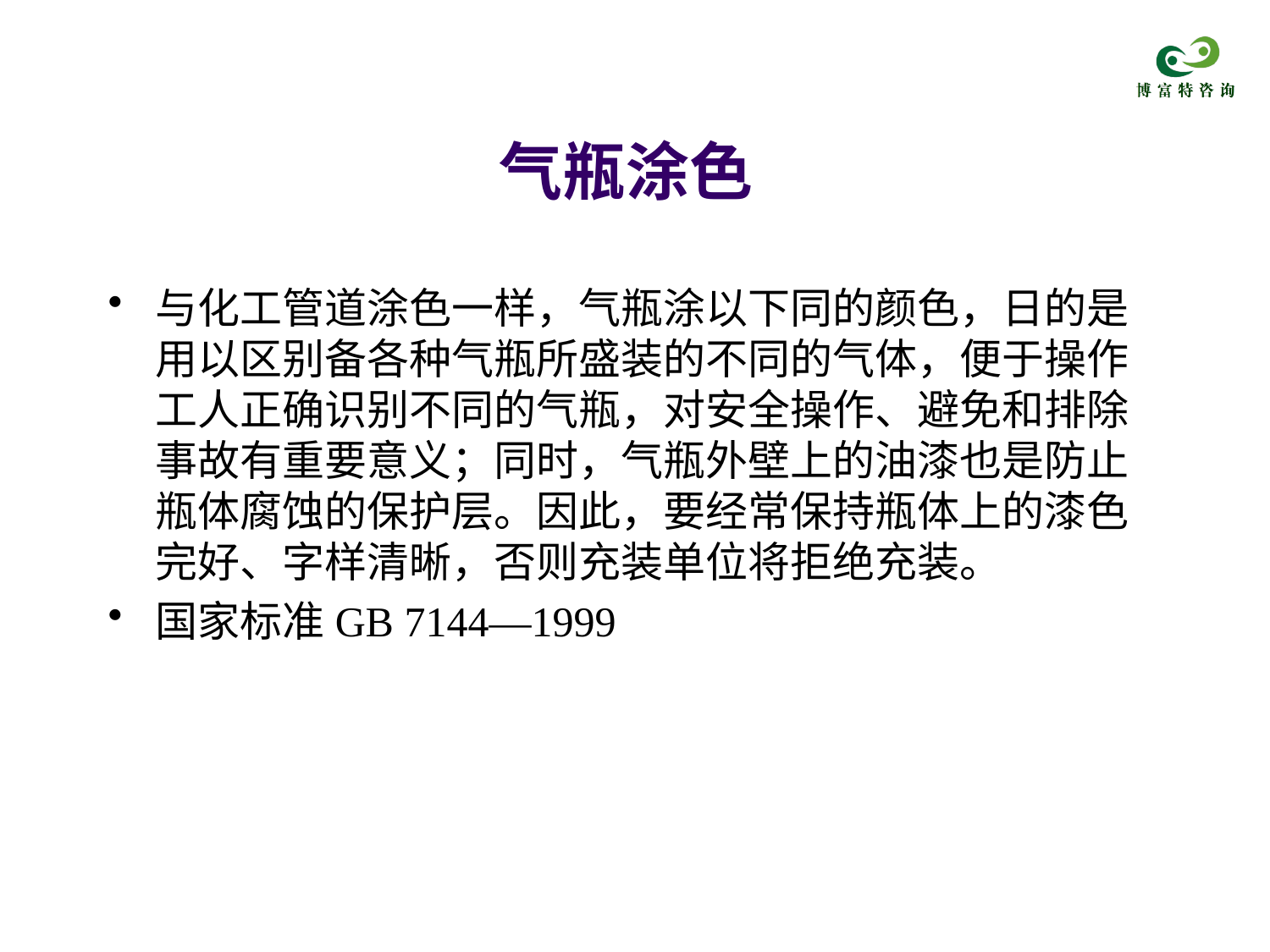

# 气瓶涂色
与化工管道涂色一样，气瓶涂以下同的颜色，日的是用以区别备各种气瓶所盛装的不同的气体，便于操作工人正确识别不同的气瓶，对安全操作、避免和排除事故有重要意义；同时，气瓶外壁上的油漆也是防止瓶体腐蚀的保护层。因此，要经常保持瓶体上的漆色完好、字样清晰，否则充装单位将拒绝充装。
国家标准GB 7144—1999